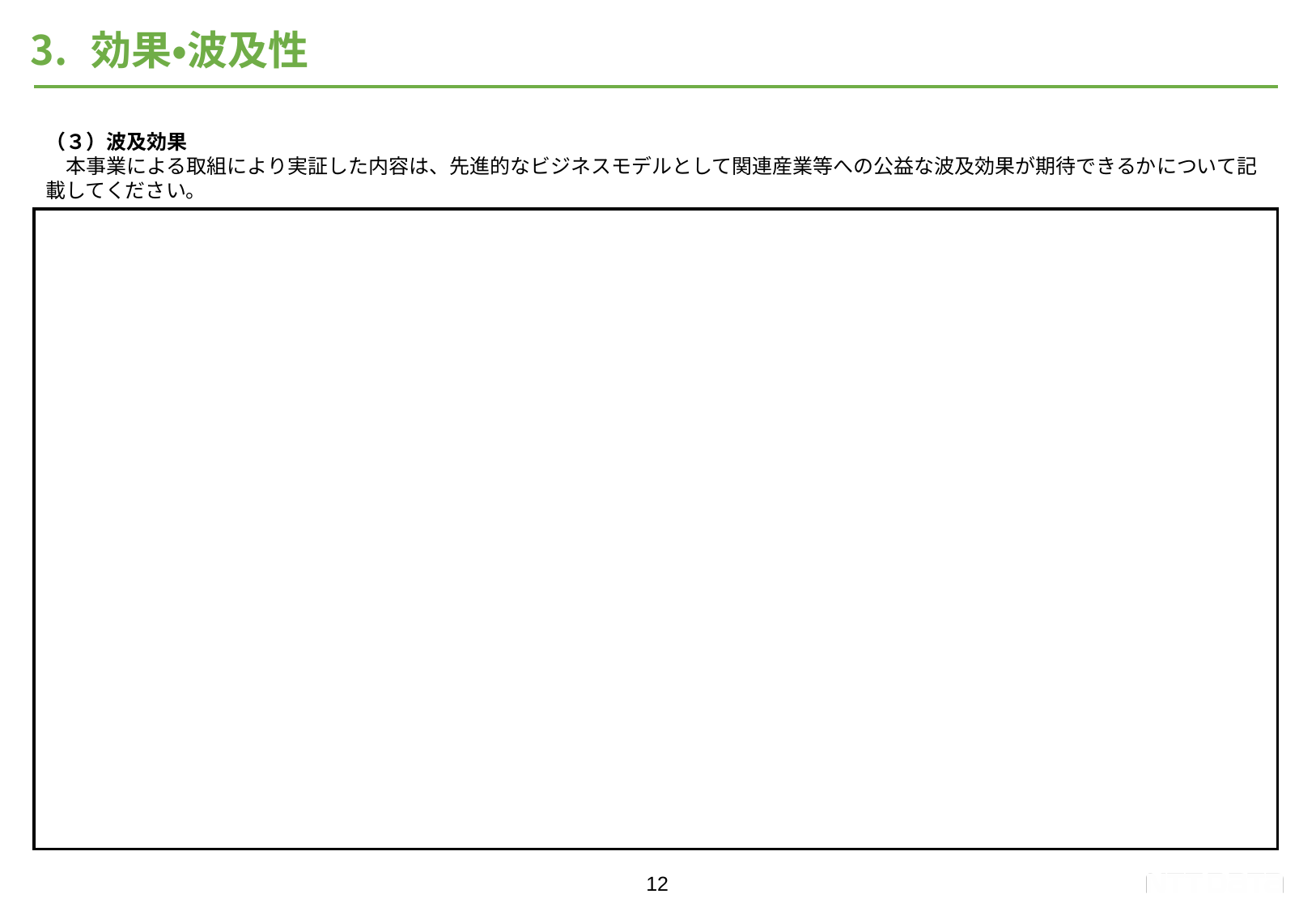

# 効果・波及性
（３）波及効果
　本事業による取組により実証した内容は、先進的なビジネスモデルとして関連産業等への公益な波及効果が期待できるかについて記載してください。